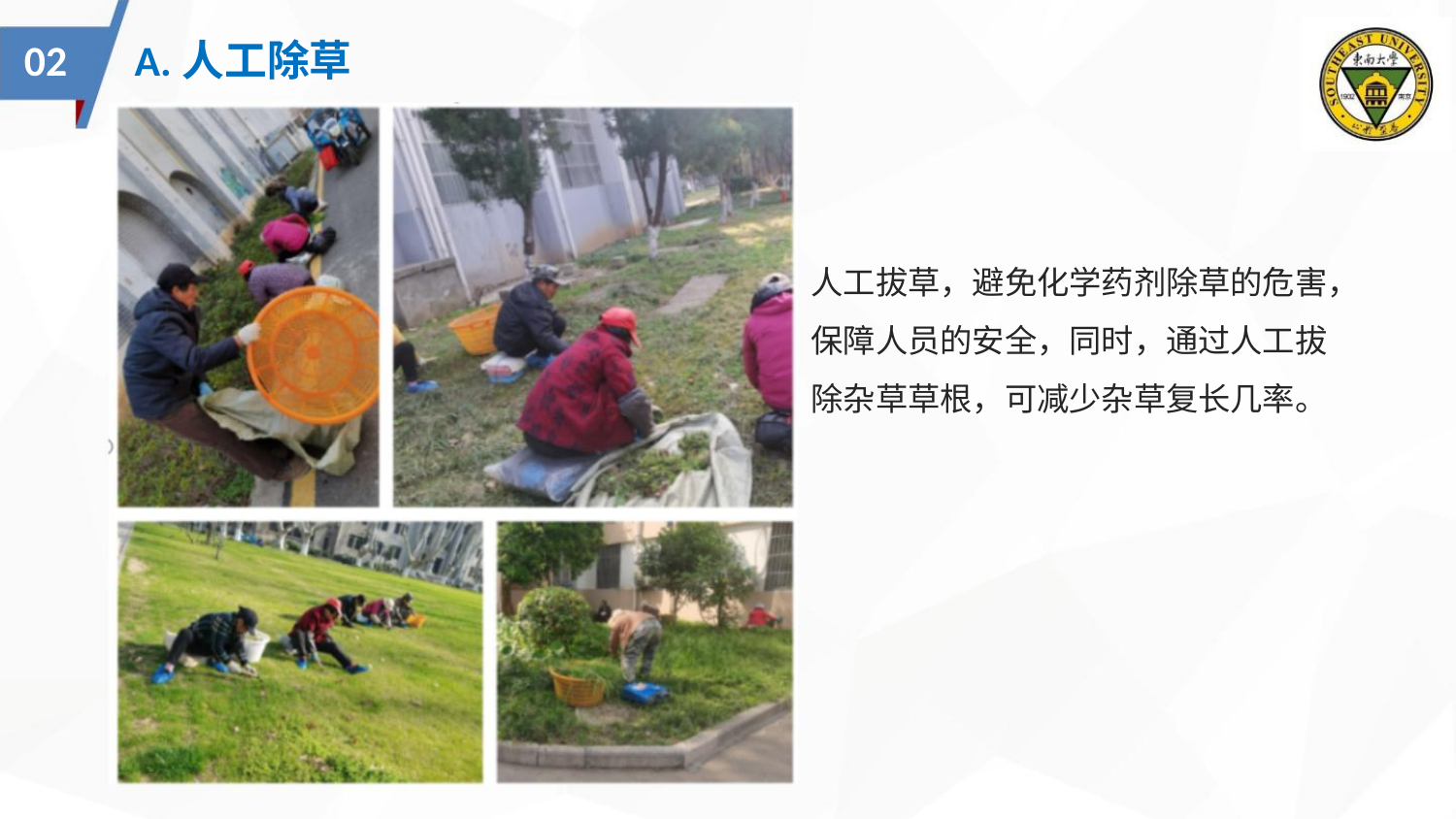

02 A.人工除草
人工拔草，避免化学药剂除草的危害，
保障人员的安全，同时，通过人工拔
除杂草草根，可减少杂草复长几率。